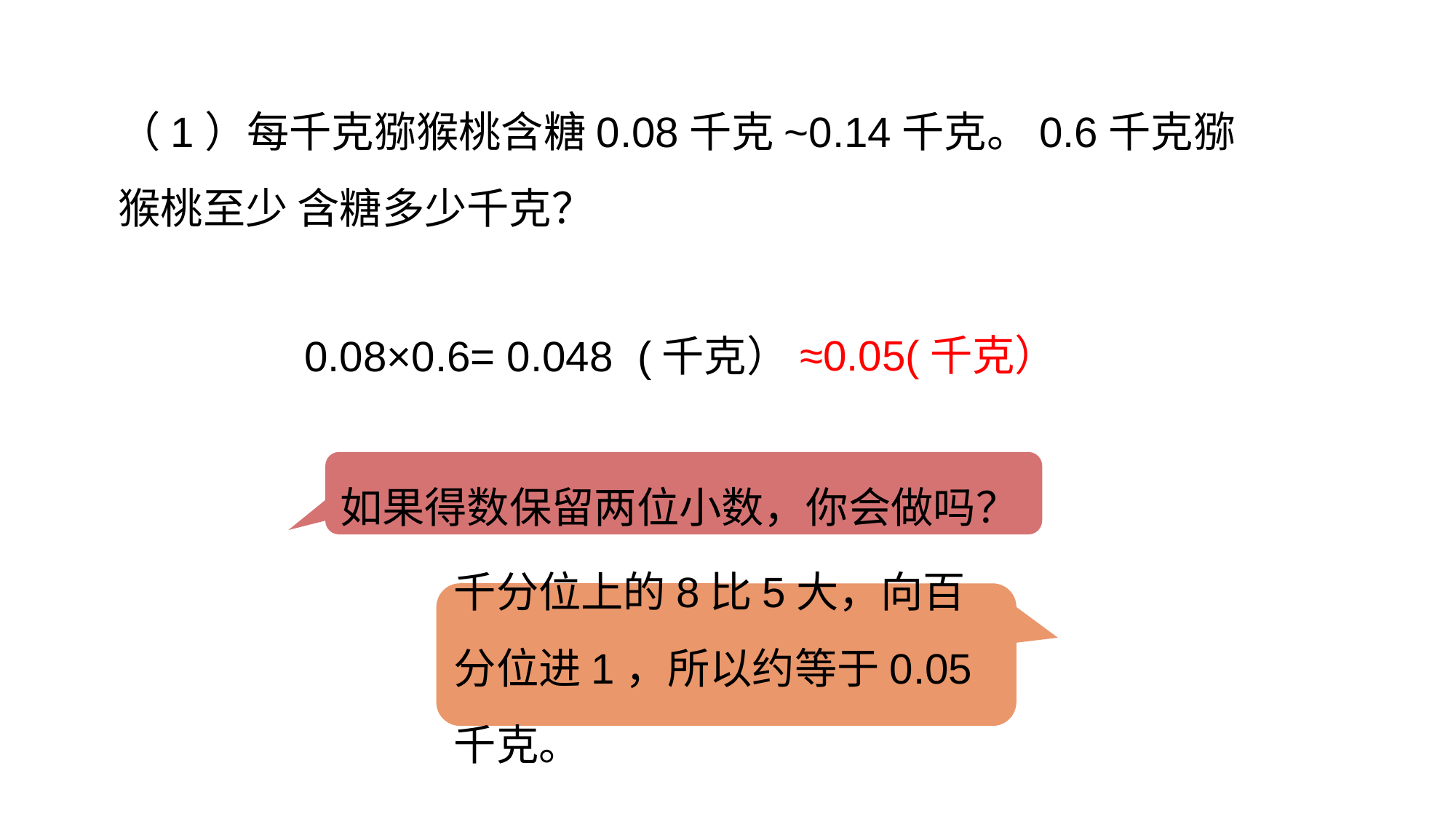

（1）每千克猕猴桃含糖0.08千克~0.14千克。0.6千克猕猴桃至少 含糖多少千克？
≈0.05(千克）

0.08×0.6= 0.048  (千克）
如果得数保留两位小数，你会做吗？
千分位上的8比5大，向百分位进1，所以约等于0.05千克。